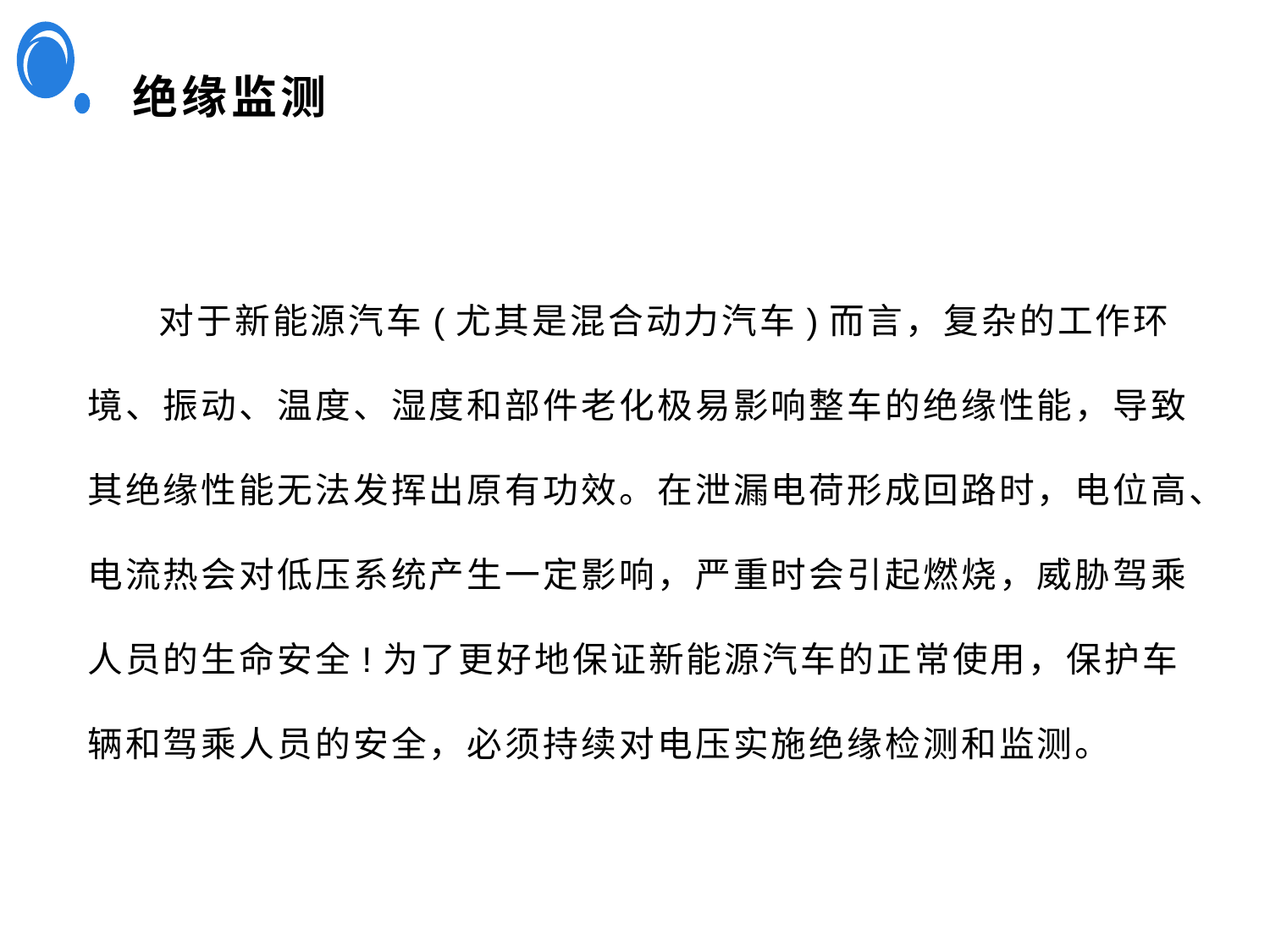

# 绝缘监测
      对于新能源汽车(尤其是混合动力汽车)而言，复杂的工作环境、振动、温度、湿度和部件老化极易影响整车的绝缘性能，导致其绝缘性能无法发挥出原有功效。在泄漏电荷形成回路时，电位高、电流热会对低压系统产生一定影响，严重时会引起燃烧，威胁驾乘人员的生命安全!为了更好地保证新能源汽车的正常使用，保护车辆和驾乘人员的安全，必须持续对电压实施绝缘检测和监测。